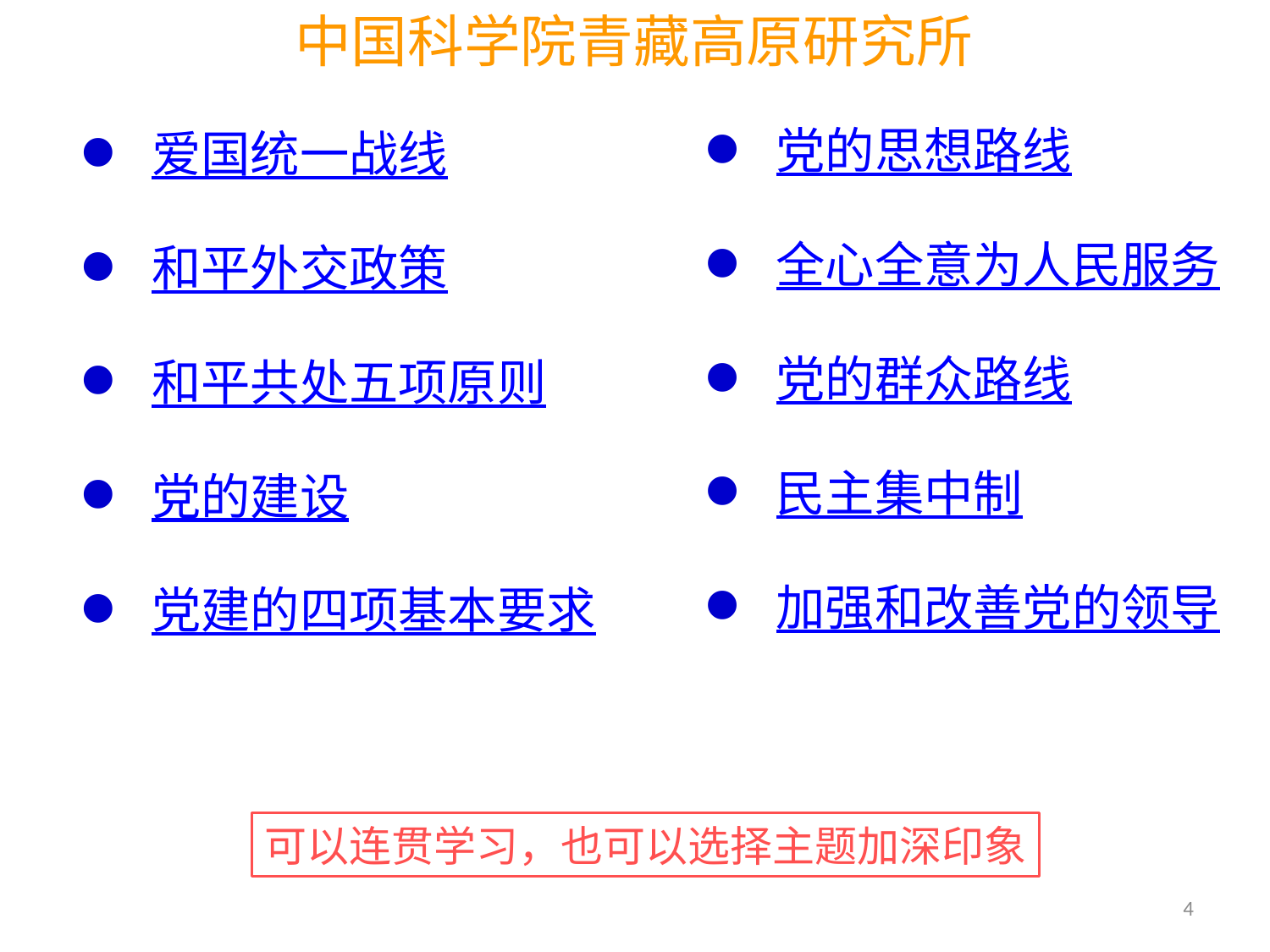

党的思想路线
 全心全意为人民服务
 党的群众路线
 民主集中制
 加强和改善党的领导
 爱国统一战线
 和平外交政策
 和平共处五项原则
 党的建设
 党建的四项基本要求
可以连贯学习，也可以选择主题加深印象
4